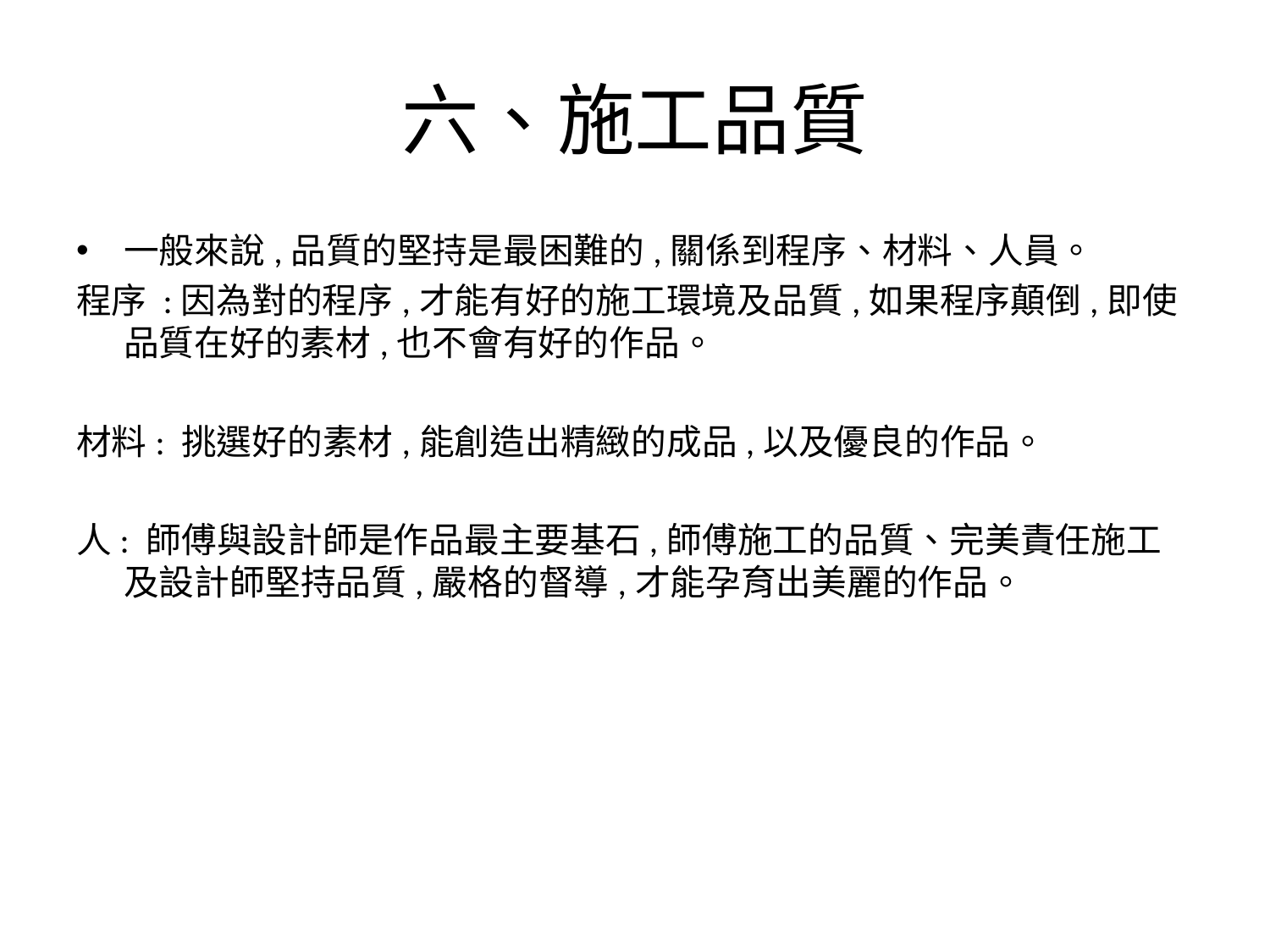

# 六、施工品質
一般來說,品質的堅持是最困難的,關係到程序、材料、人員。
程序 :因為對的程序,才能有好的施工環境及品質,如果程序顛倒,即使品質在好的素材,也不會有好的作品。

材料: 挑選好的素材,能創造出精緻的成品,以及優良的作品。

人: 師傅與設計師是作品最主要基石,師傅施工的品質、完美責任施工及設計師堅持品質,嚴格的督導,才能孕育出美麗的作品。